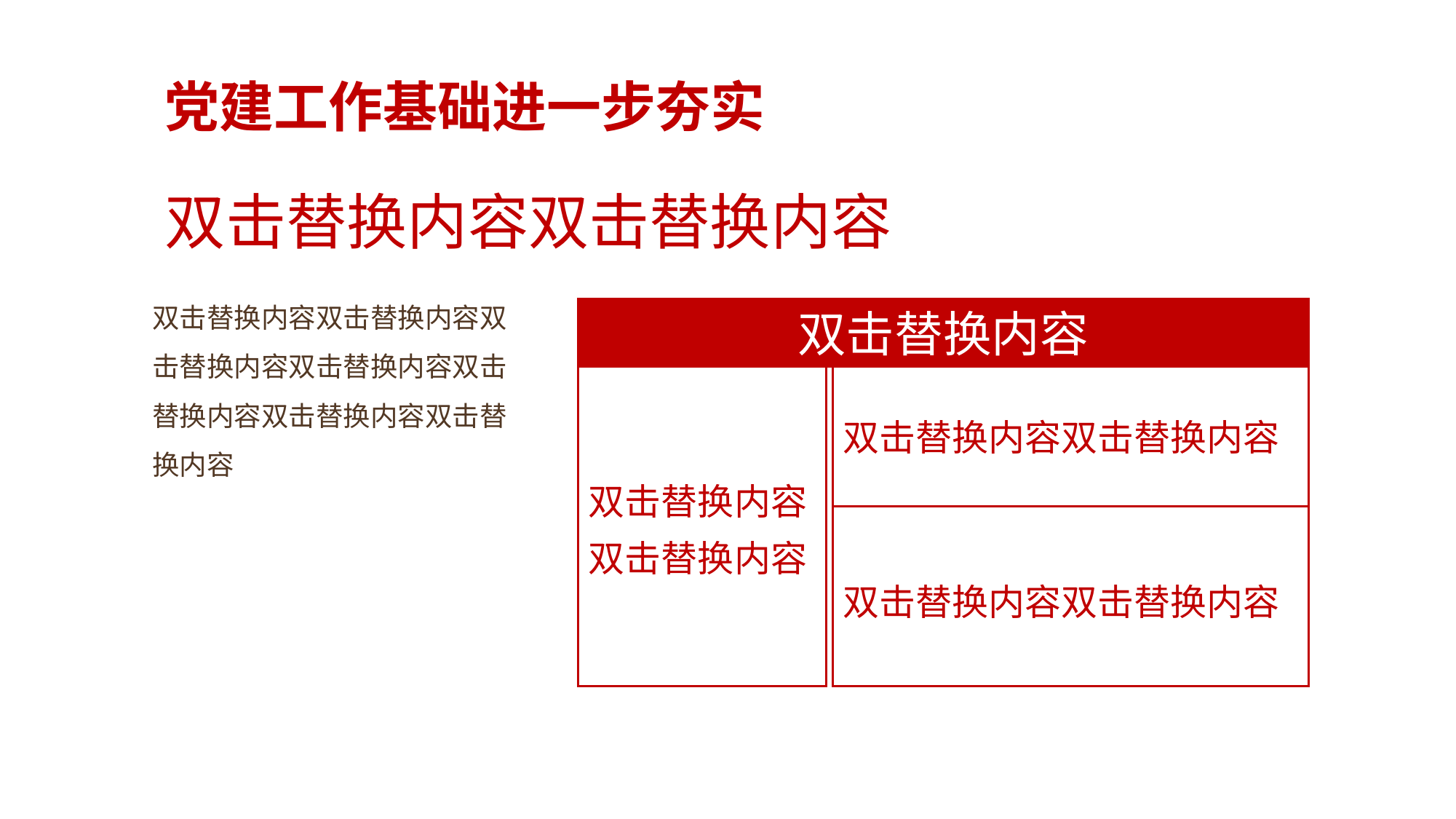

党建工作基础进一步夯实
双击替换内容双击替换内容
双击替换内容双击替换内容双击替换内容双击替换内容双击替换内容双击替换内容双击替换内容
双击替换内容
双击替换内容双击替换内容
双击替换内容双击替换内容
双击替换内容双击替换内容